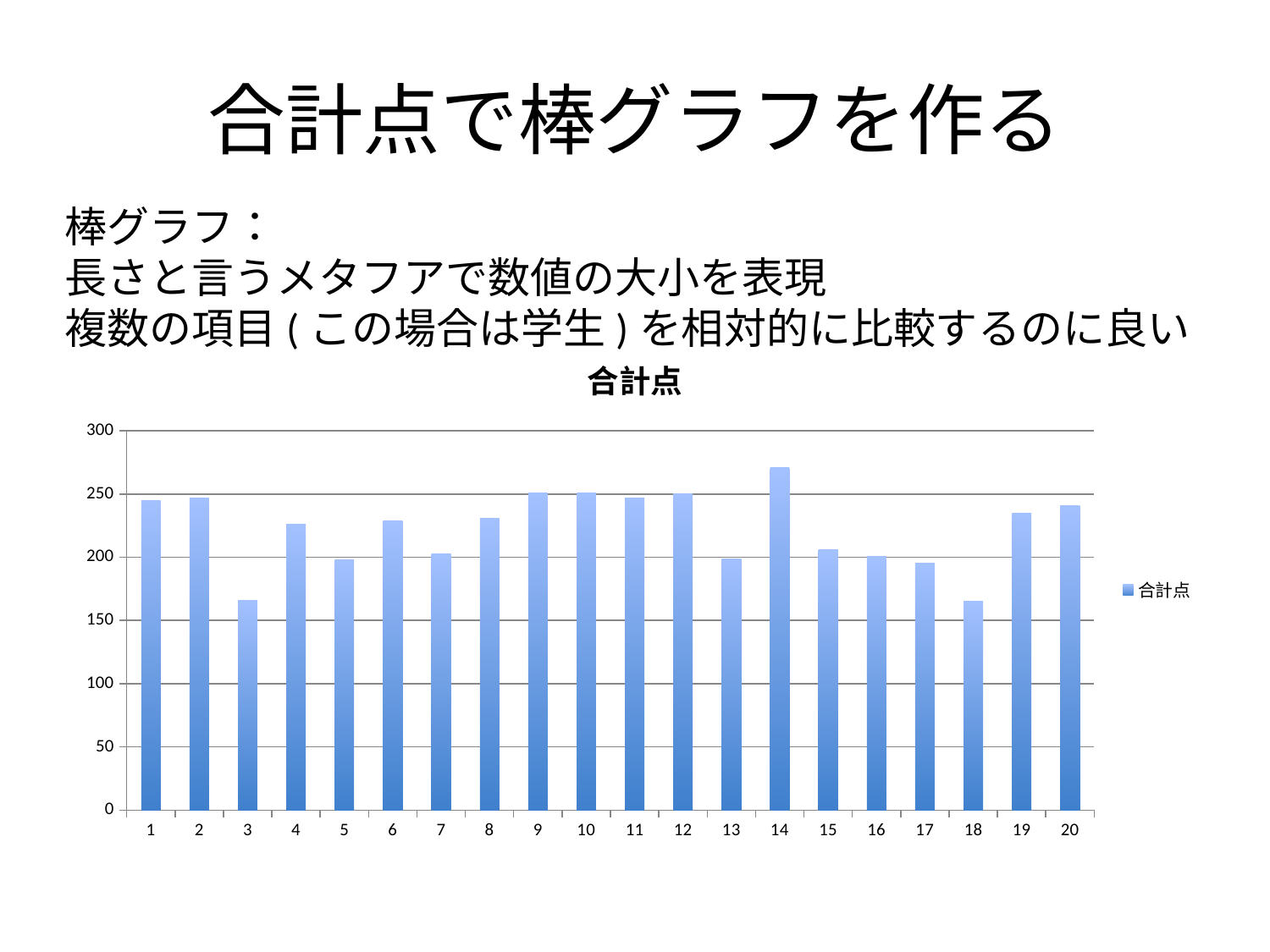

# 合計点で棒グラフを作る
棒グラフ：
長さと言うメタフアで数値の大小を表現
複数の項目(この場合は学生)を相対的に比較するのに良い

### Chart:

| Category | 合計点 |
|---|---|
| 1.0 | 245.0 |
| 2.0 | 247.0 |
| 3.0 | 166.0 |
| 4.0 | 226.0 |
| 5.0 | 198.0 |
| 6.0 | 229.0 |
| 7.0 | 203.0 |
| 8.0 | 231.0 |
| 9.0 | 251.0 |
| 10.0 | 251.0 |
| 11.0 | 247.0 |
| 12.0 | 250.0 |
| 13.0 | 199.0 |
| 14.0 | 271.0 |
| 15.0 | 206.0 |
| 16.0 | 201.0 |
| 17.0 | 195.0 |
| 18.0 | 165.0 |
| 19.0 | 235.0 |
| 20.0 | 241.0 |